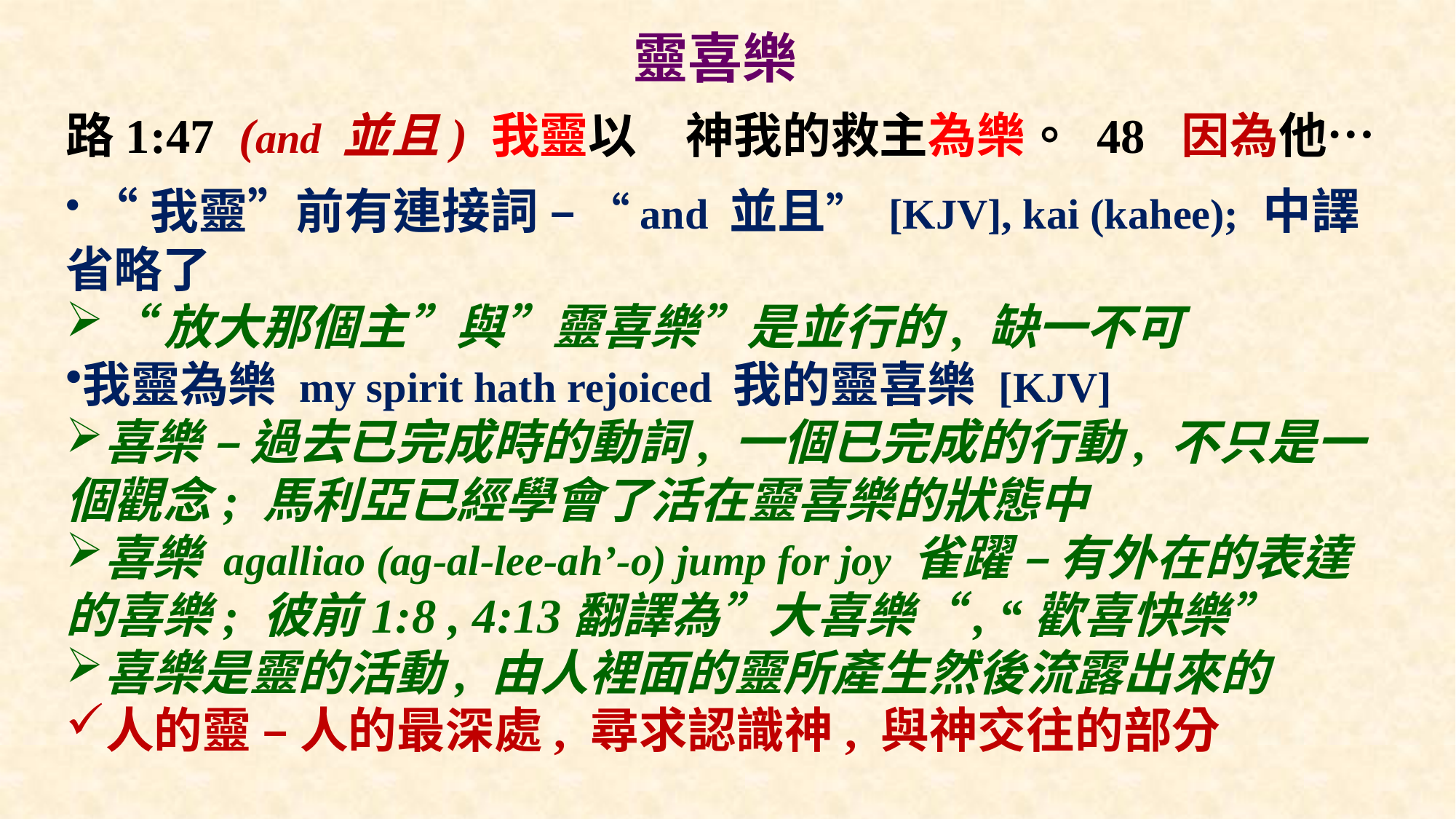

# 靈喜樂
路1:47  (and 並且) 我靈以　神我的救主為樂。 48  因為他…
 “我靈”前有連接詞 – “and 並且” [KJV], kai (kahee); 中譯省略了
“放大那個主”與”靈喜樂”是並行的, 缺一不可
我靈為樂 my spirit hath rejoiced 我的靈喜樂 [KJV]
喜樂 – 過去已完成時的動詞, 一個已完成的行動, 不只是一個觀念; 馬利亞已經學會了活在靈喜樂的狀態中
喜樂 agalliao (ag-al-lee-ah’-o) jump for joy 雀躍 – 有外在的表達的喜樂; 彼前1:8 , 4:13翻譯為”大喜樂“, “歡喜快樂”
喜樂是靈的活動, 由人裡面的靈所產生然後流露出來的
人的靈 – 人的最深處, 尋求認識神, 與神交往的部分